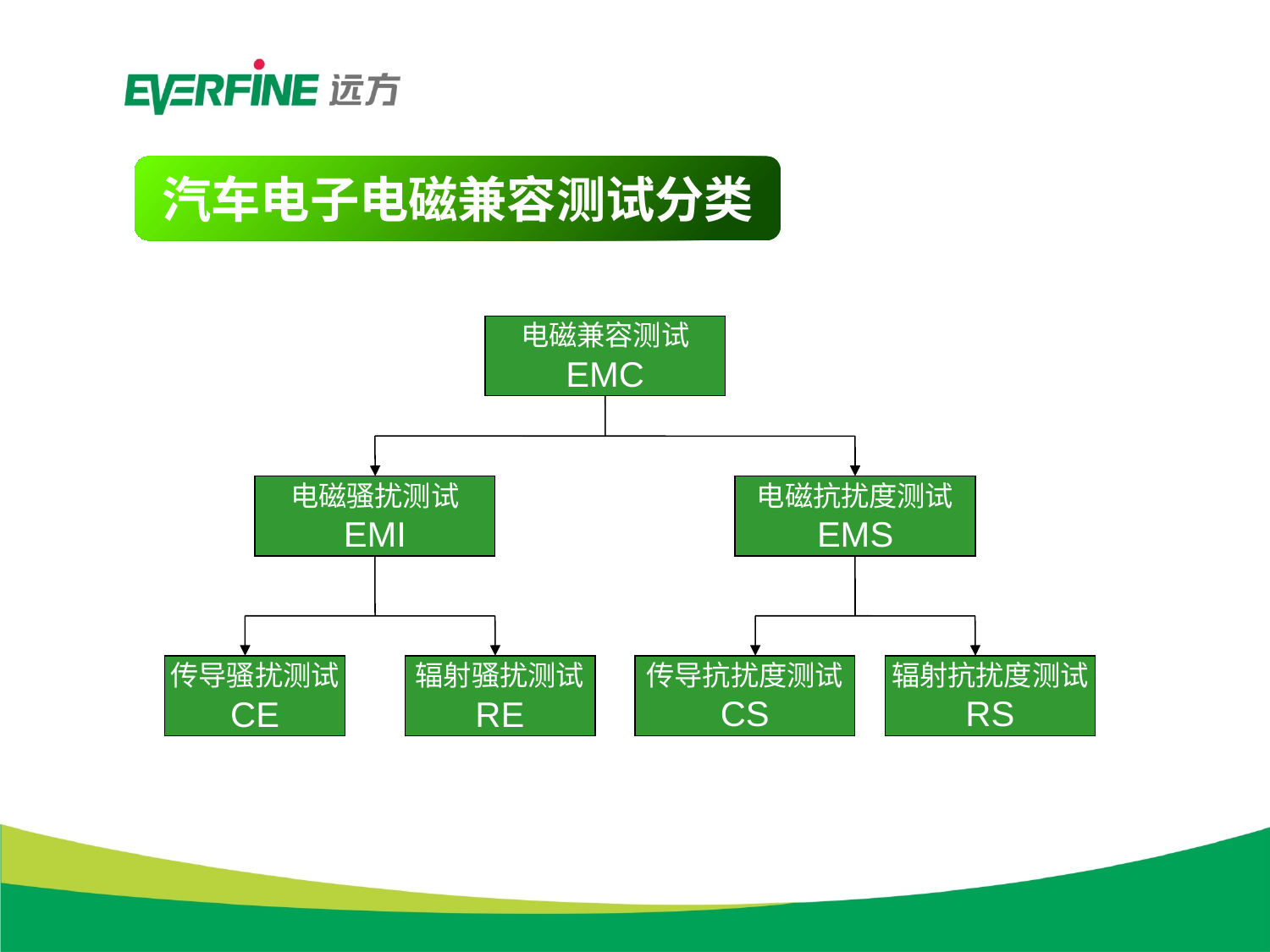

汽车电子电磁兼容测试分类

电磁兼容测试
EMC

电磁骚扰测试
EMI
电磁抗扰度测试
EMS

辐射抗扰度测试
RS
传导骚扰测试
CE
辐射骚扰测试
RE
传导抗扰度测试
CS